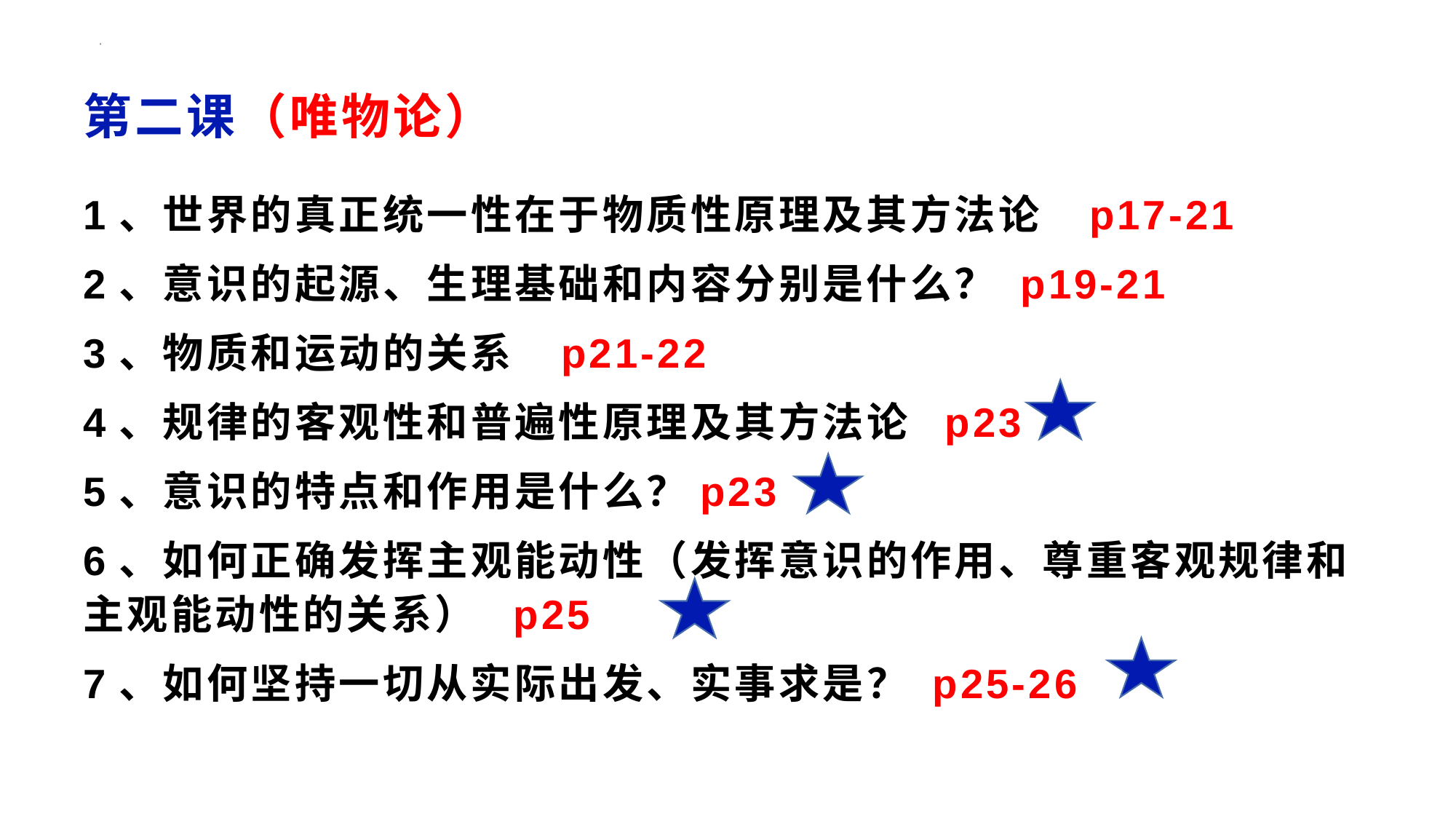

# 第二课（唯物论）
1、世界的真正统一性在于物质性原理及其方法论   p17-21
2、意识的起源、生理基础和内容分别是什么？ p19-21
3、物质和运动的关系   p21-22
4、规律的客观性和普遍性原理及其方法论  p23
5、意识的特点和作用是什么？p23
6、如何正确发挥主观能动性（发挥意识的作用、尊重客观规律和主观能动性的关系）  p25
7、如何坚持一切从实际出发、实事求是？ p25-26